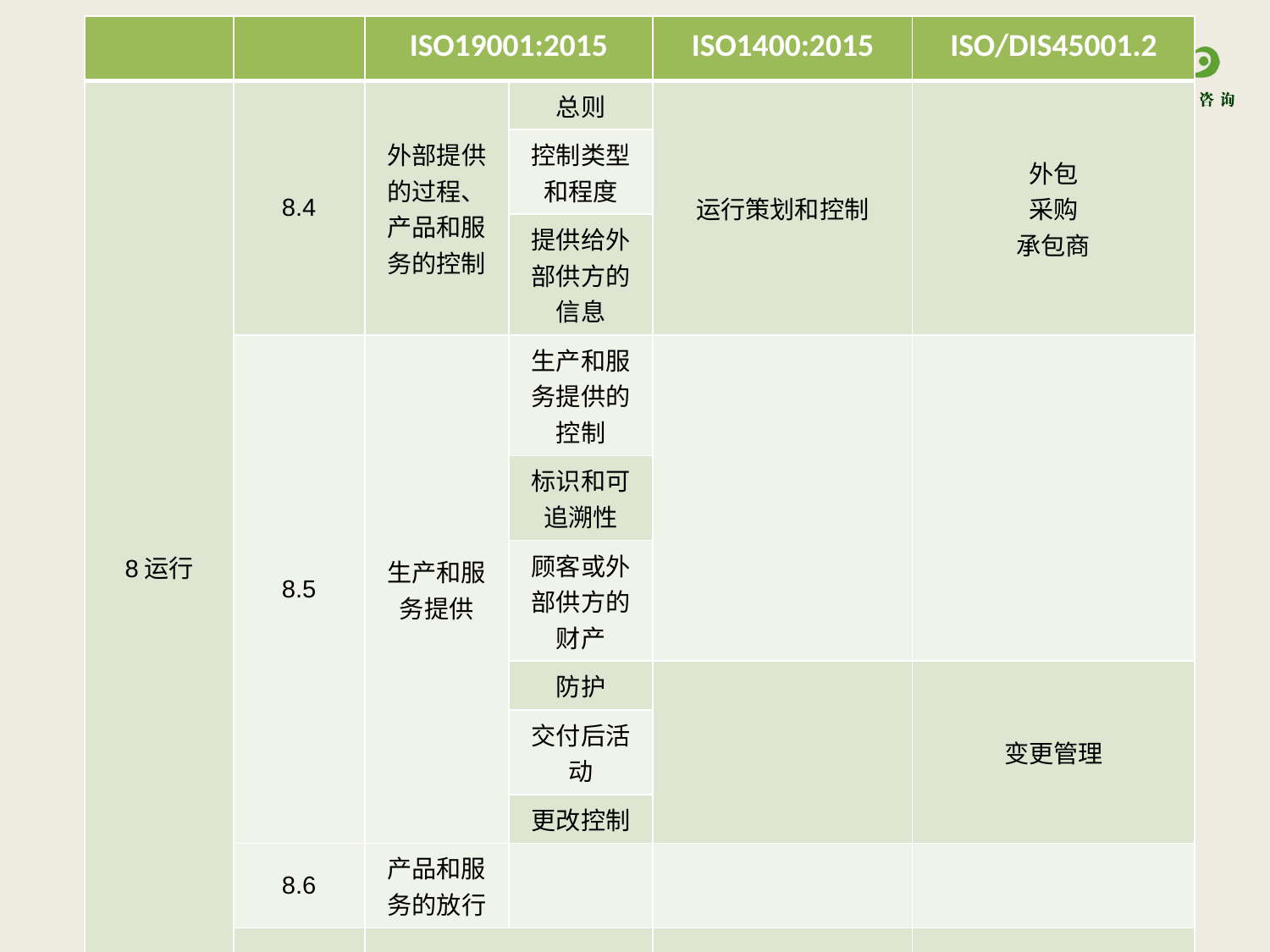

|  |  | ISO19001:2015 |  | ISO1400:2015 | ISO/DIS45001.2 |
| --- | --- | --- | --- | --- | --- |
| 8运行 | 8.4 | 外部提供的过程、产品和服务的控制 | 总则 | 运行策划和控制 | 外包 采购 承包商 |
|  |  |  | 控制类型和程度 |  |  |
|  |  |  | 提供给外部供方的信息 |  |  |
|  | 8.5 | 生产和服务提供 | 生产和服务提供的控制 |  |  |
|  |  |  | 标识和可追溯性 |  |  |
|  |  |  | 顾客或外部供方的财产 |  |  |
|  |  |  | 防护 |  | 变更管理 |
|  |  |  | 交付后活动 |  |  |
|  |  |  | 更改控制 |  |  |
|  | 8.6 | 产品和服务的放行 |  |  |  |
|  | 8.7 | 不合格输出的控制 |  | 应急准备和响应 | 应急准备和响应 |